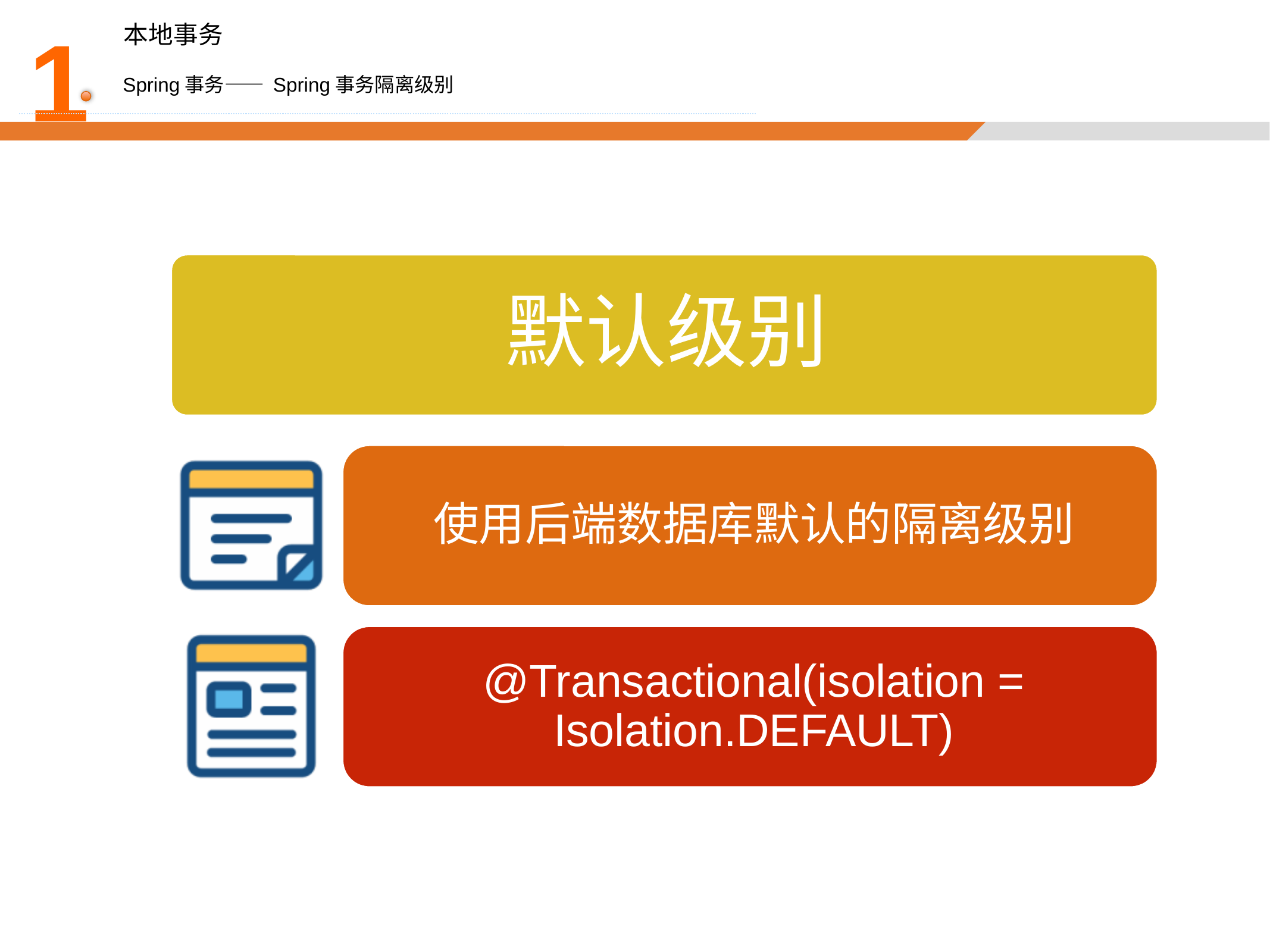

1
本地事务

Spring事务—— Spring事务隔离级别
默认级别
使用后端数据库默认的隔离级别
@Transactional(isolation = Isolation.DEFAULT)